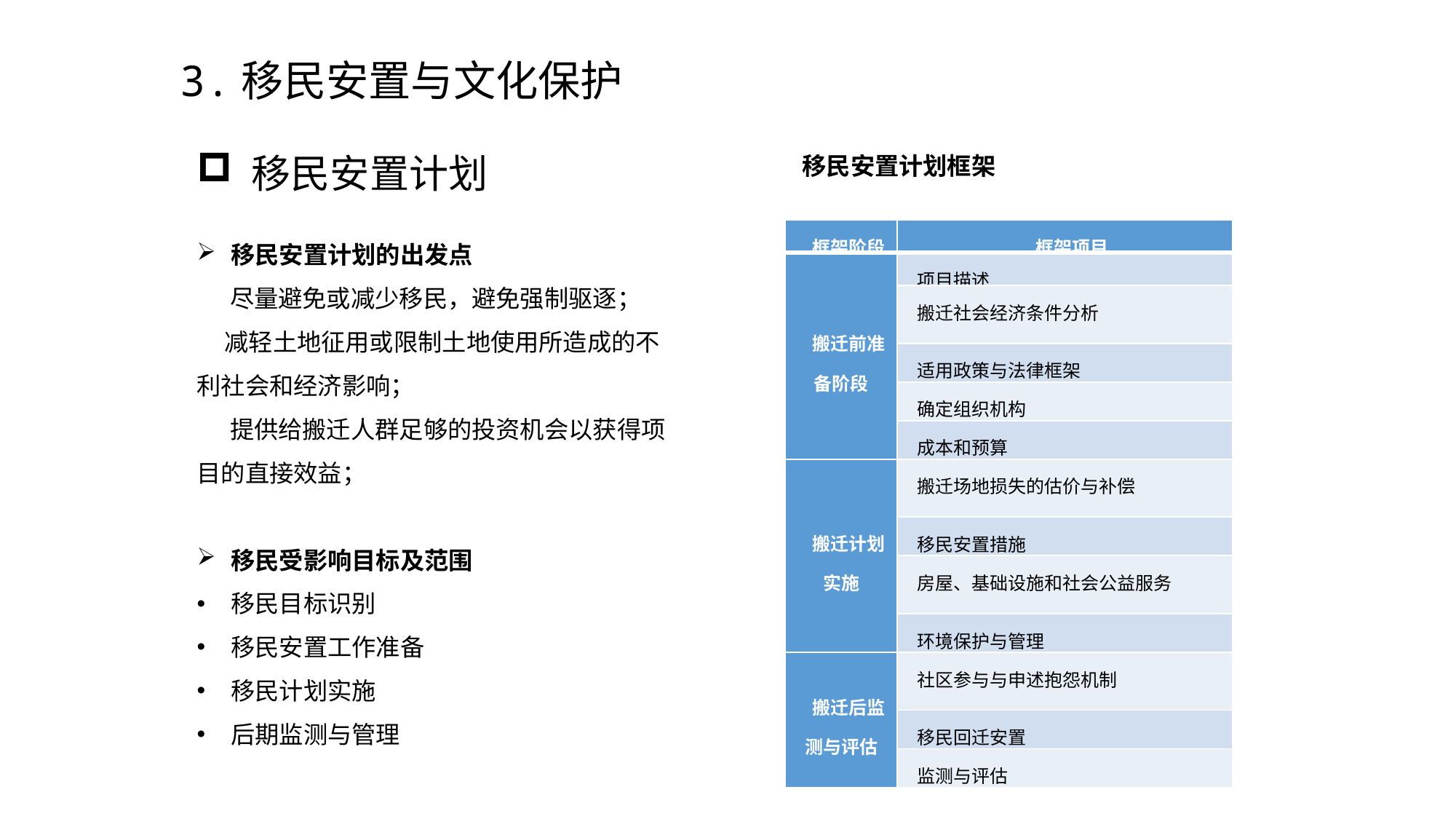

3.移民安置与文化保护
移民安置计划
移民安置计划框架
| 框架阶段 | 框架项目 |
| --- | --- |
| 搬迁前准备阶段 | 项目描述 |
|  | 搬迁社会经济条件分析 |
|  | 适用政策与法律框架 |
|  | 确定组织机构 |
|  | 成本和预算 |
| 搬迁计划实施 | 搬迁场地损失的估价与补偿 |
|  | 移民安置措施 |
|  | 房屋、基础设施和社会公益服务 |
|  | 环境保护与管理 |
| 搬迁后监测与评估 | 社区参与与申述抱怨机制 |
|  | 移民回迁安置 |
|  | 监测与评估 |
移民安置计划的出发点
     尽量避免或减少移民，避免强制驱逐；
    减轻土地征用或限制土地使用所造成的不利社会和经济影响；
     提供给搬迁人群足够的投资机会以获得项目的直接效益；

移民受影响目标及范围
移民目标识别
移民安置工作准备
移民计划实施
后期监测与管理